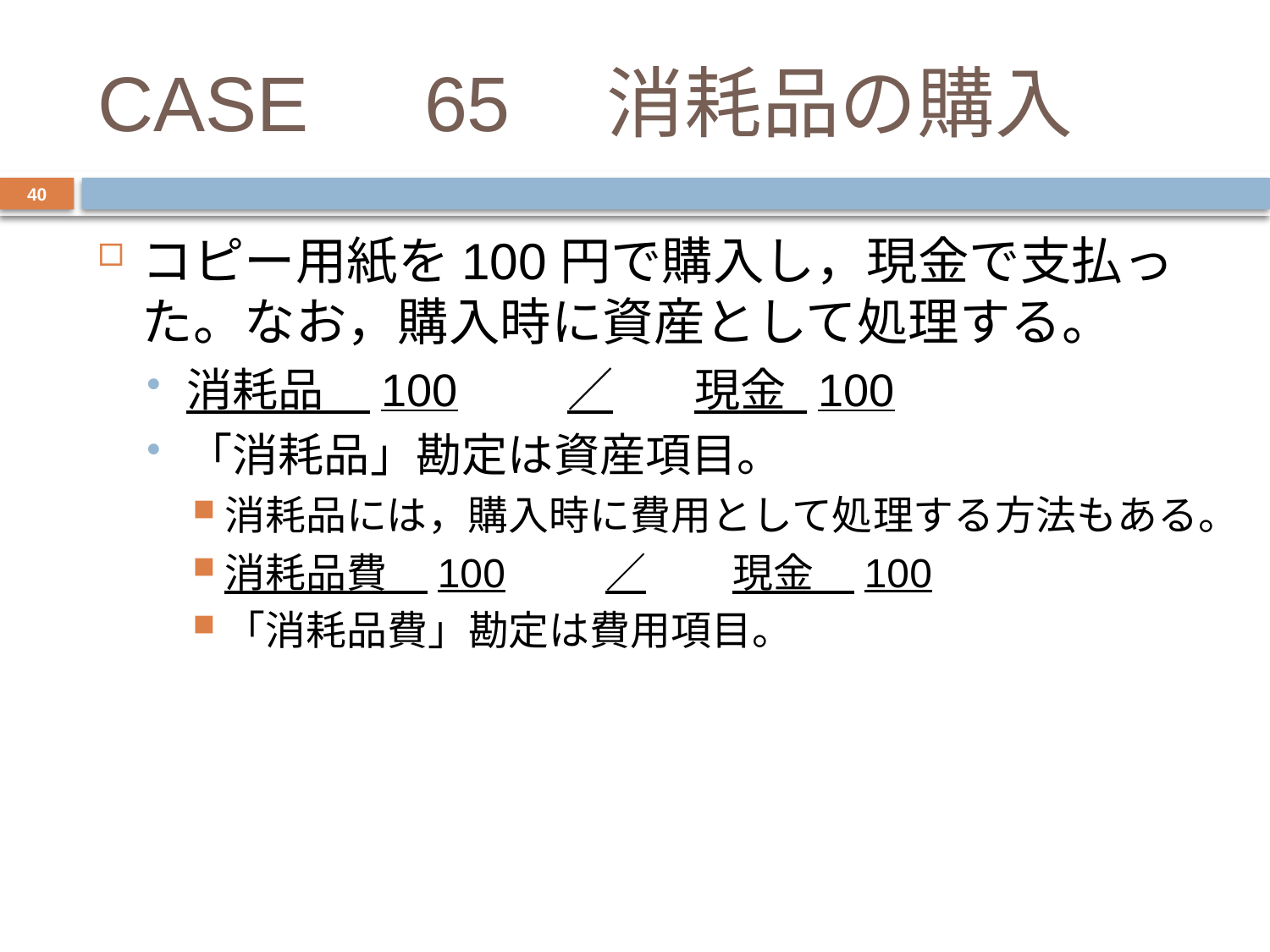

# CASE　65　消耗品の購入
40
コピー用紙を100円で購入し，現金で支払った。なお，購入時に資産として処理する。
消耗品　100	／	現金  100
「消耗品」勘定は資産項目。
消耗品には，購入時に費用として処理する方法もある。
消耗品費　100	／	現金　100
「消耗品費」勘定は費用項目。